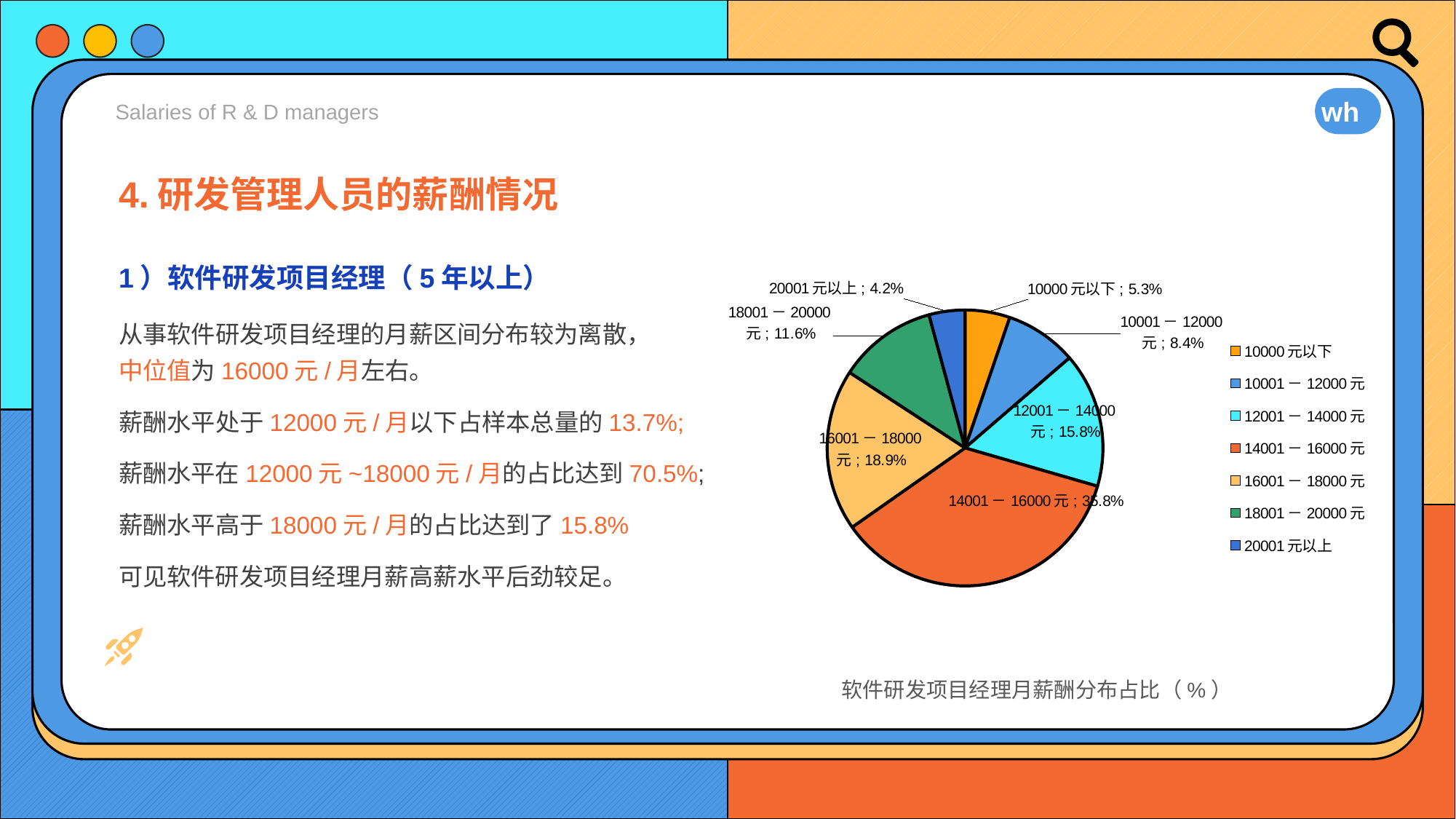

whsia
Salaries of R & D managers

### Chart

| Category |
|---|
4.研发管理人员的薪酬情况

### Chart

| Category |
|---|

### Chart

| Category |  |
|---|---|
| 10000元以下 | 0.0526315789473684 |
| 10001－12000元 | 0.0842105263157895 |
| 12001－14000元 | 0.157894736842105 |
| 14001－16000元 | 0.357894736842105 |
| 16001－18000元 | 0.189473684210526 |
| 18001－20000元 | 0.115789473684211 |
| 20001元以上 | 0.0421052631578947 |
1）软件研发项目经理（5年以上）
从事软件研发项目经理的月薪区间分布较为离散，
中位值为16000元/月左右。
薪酬水平处于12000元/月以下占样本总量的13.7%;
薪酬水平在12000元~18000元/月的占比达到70.5%;
薪酬水平高于18000元/月的占比达到了15.8%
可见软件研发项目经理月薪高薪水平后劲较足。

软件研发项目经理月薪酬分布占比（%）